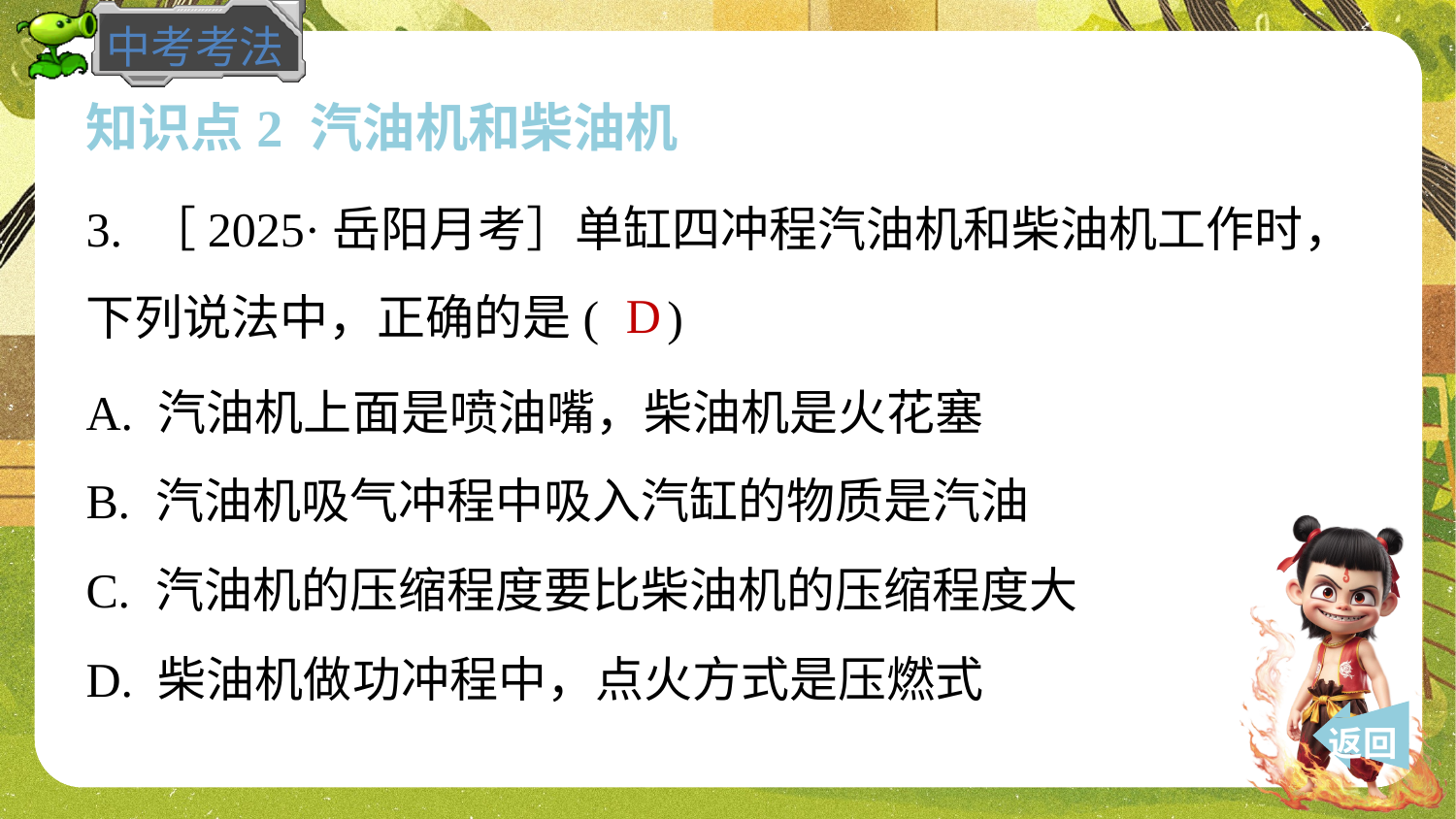

知识点2 汽油机和柴油机
3. ［2025·岳阳月考］单缸四冲程汽油机和柴油机工作时，
下列说法中，正确的是(     )
D
A. 汽油机上面是喷油嘴，柴油机是火花塞
B. 汽油机吸气冲程中吸入汽缸的物质是汽油
C. 汽油机的压缩程度要比柴油机的压缩程度大
D. 柴油机做功冲程中，点火方式是压燃式
 返回